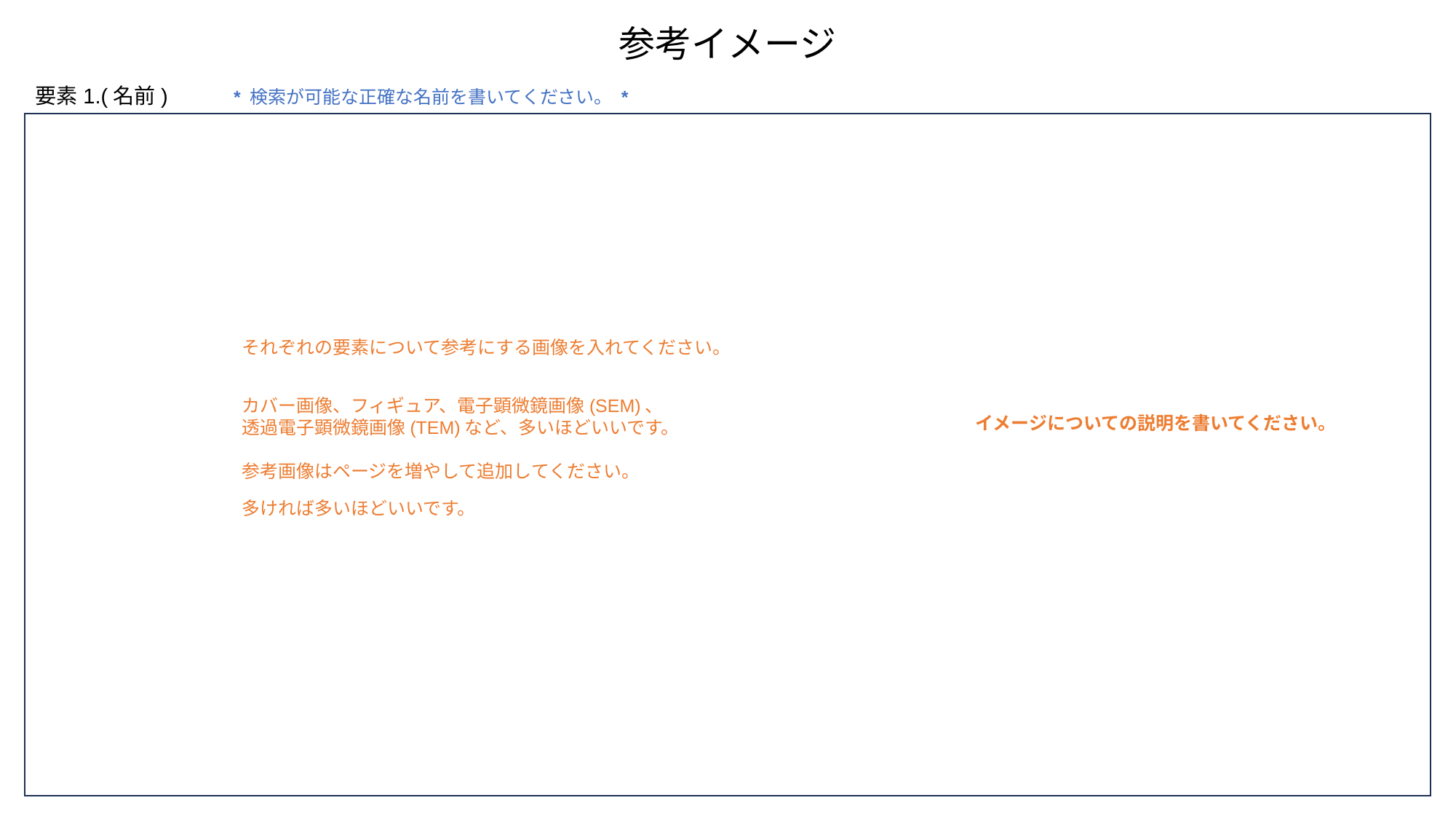

参考イメージ
* 検索が可能な正確な名前を書いてください。 *
要素1.(名前)

それぞれの要素について参考にする画像を入れてください。
カバー画像、フィギュア、電子顕微鏡画像(SEM)、
透過電子顕微鏡画像(TEM)など、多いほどいいです。
参考画像はページを増やして追加してください。
多ければ多いほどいいです。
イメージについての説明を書いてください。